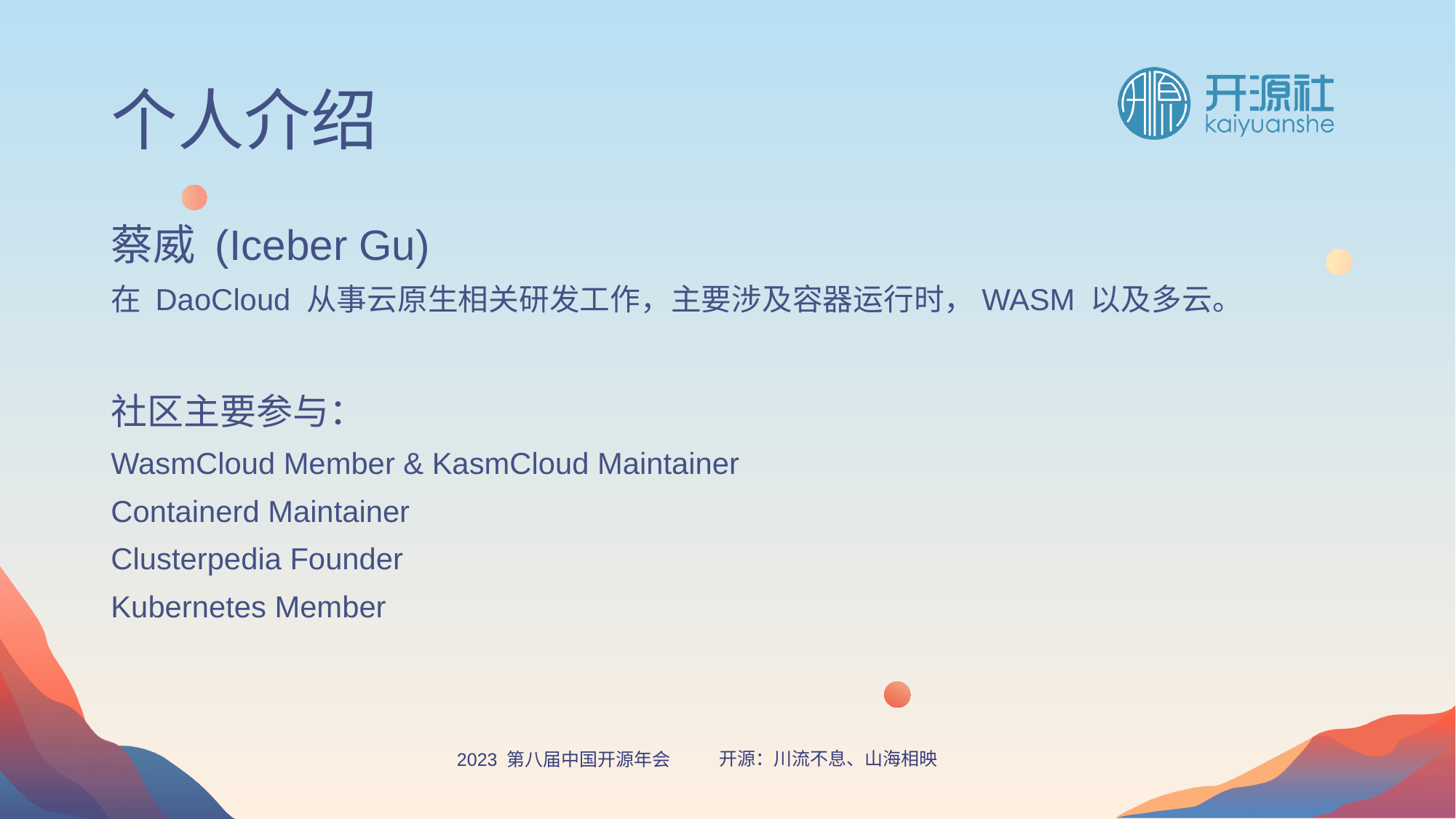

# 个人介绍
蔡威 (Iceber Gu)
在 DaoCloud 从事云原生相关研发工作，主要涉及容器运行时，WASM 以及多云。

社区主要参与：
WasmCloud Member & KasmCloud Maintainer
Containerd Maintainer
Clusterpedia Founder
Kubernetes Member